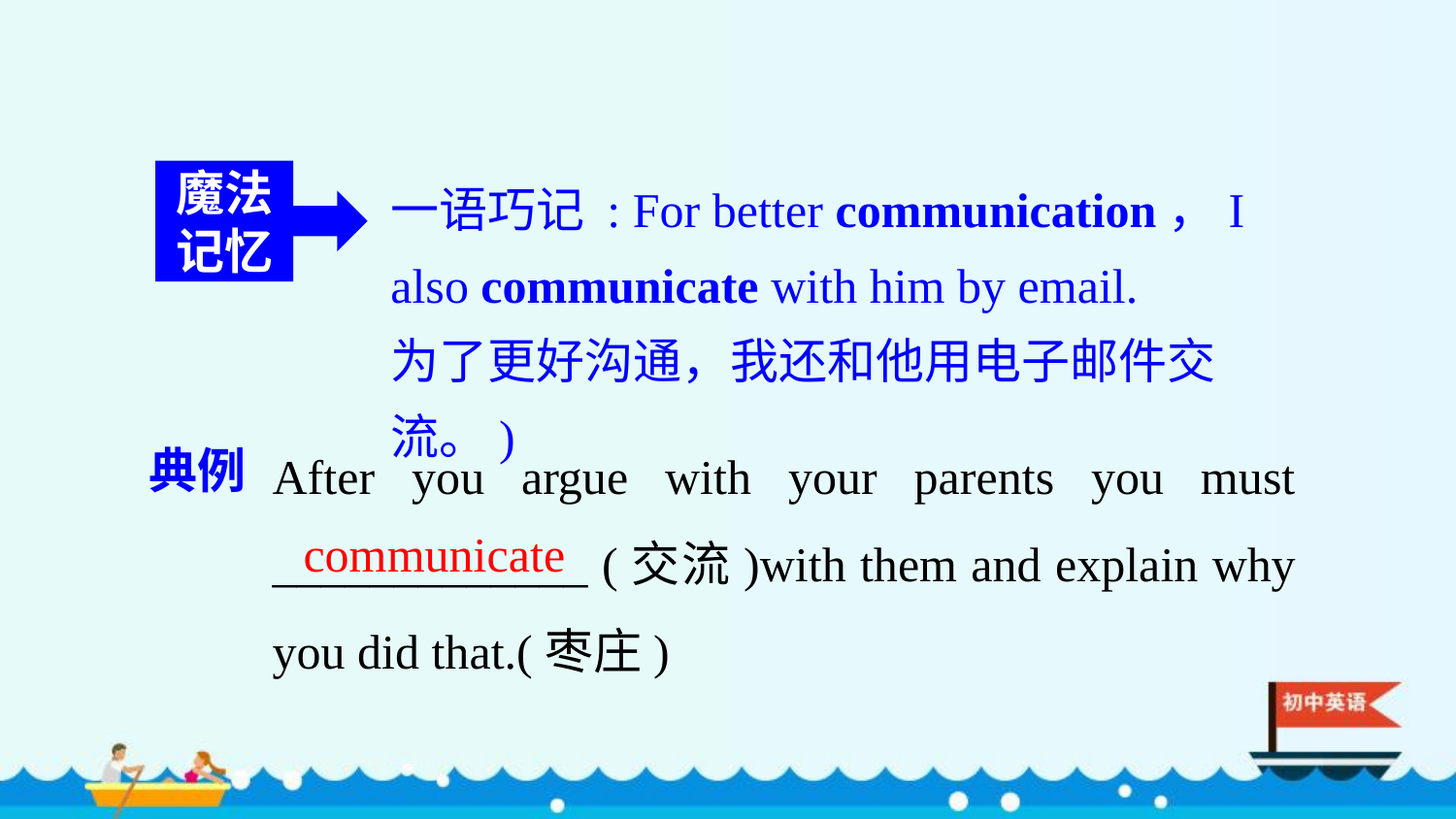

一语巧记 : For better communication，I also communicate with him by email.
为了更好沟通，我还和他用电子邮件交流。)
魔法记忆
After you argue with your parents you must _____________ (交流)with them and explain why you did that.(枣庄)
典例
communicate